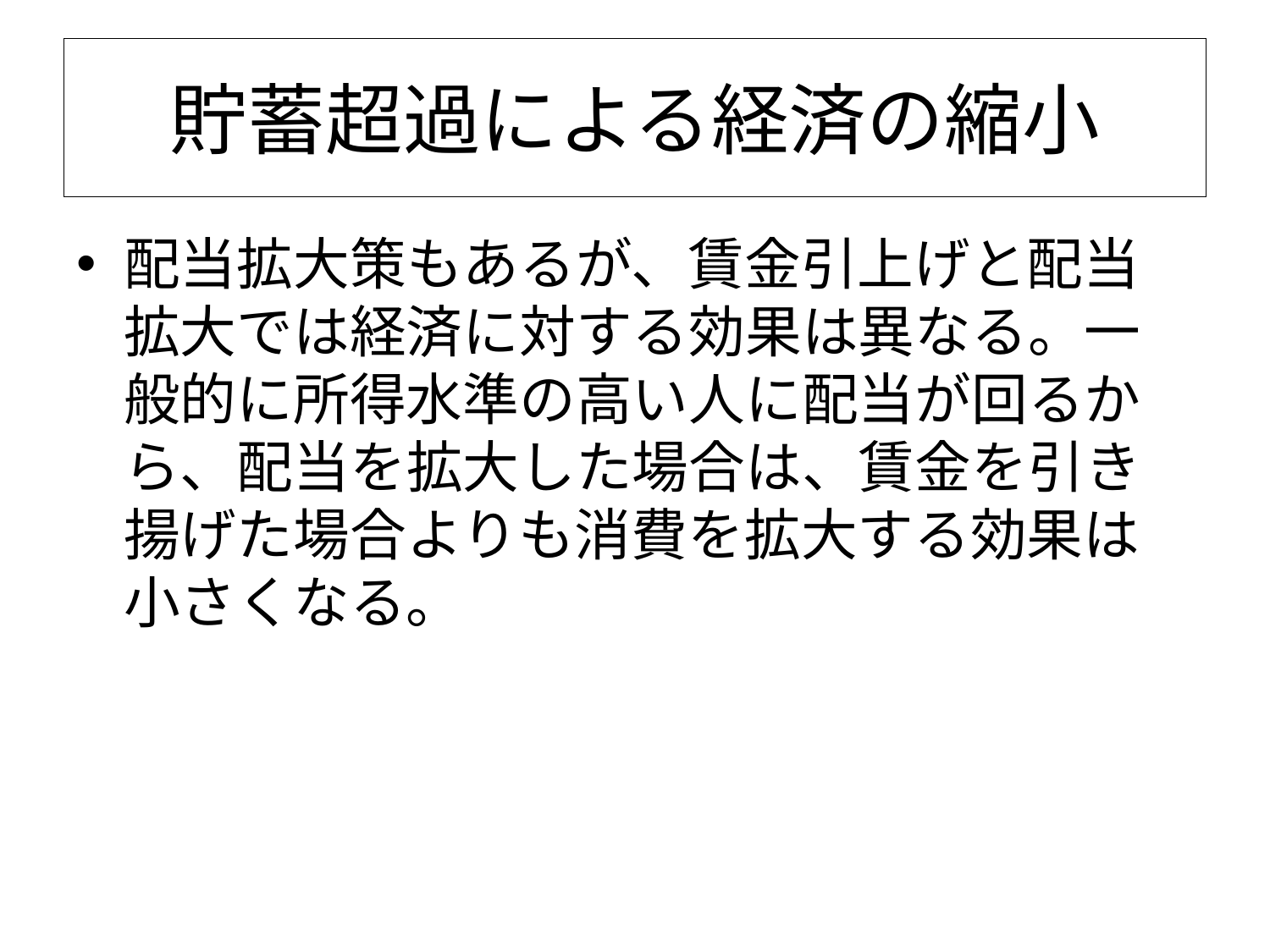

# 貯蓄超過による経済の縮小
配当拡大策もあるが、賃金引上げと配当拡大では経済に対する効果は異なる。一般的に所得水準の高い人に配当が回るから、配当を拡大した場合は、賃金を引き揚げた場合よりも消費を拡大する効果は小さくなる。